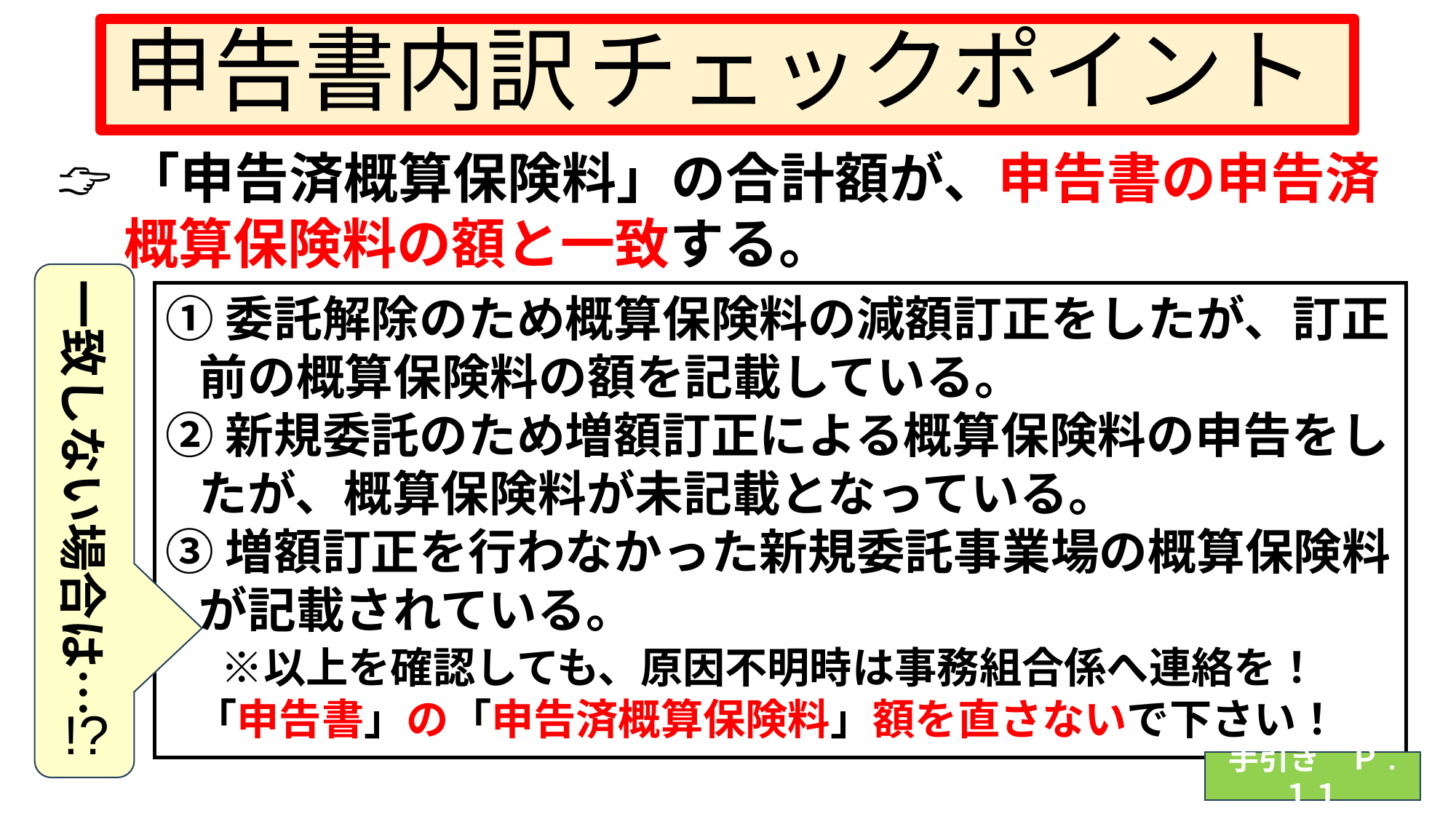

# 申告書内訳 チェックポイント
👉「申告済概算保険料」の合計額が、申告書の申告済
　 概算保険料の額と一致する。
一致しない場合は…
①委託解除のため概算保険料の減額訂正をしたが、訂正
  前の概算保険料の額を記載している。
②新規委託のため増額訂正による概算保険料の申告をし
  たが、概算保険料が未記載となっている。
③増額訂正を行わなかった新規委託事業場の概算保険料
  が記載されている。
　 ※以上を確認しても、原因不明時は事務組合係へ連絡を！
  「申告書」の「申告済概算保険料」額を直さないで下さい！
!?
手引き　Ｐ. １１